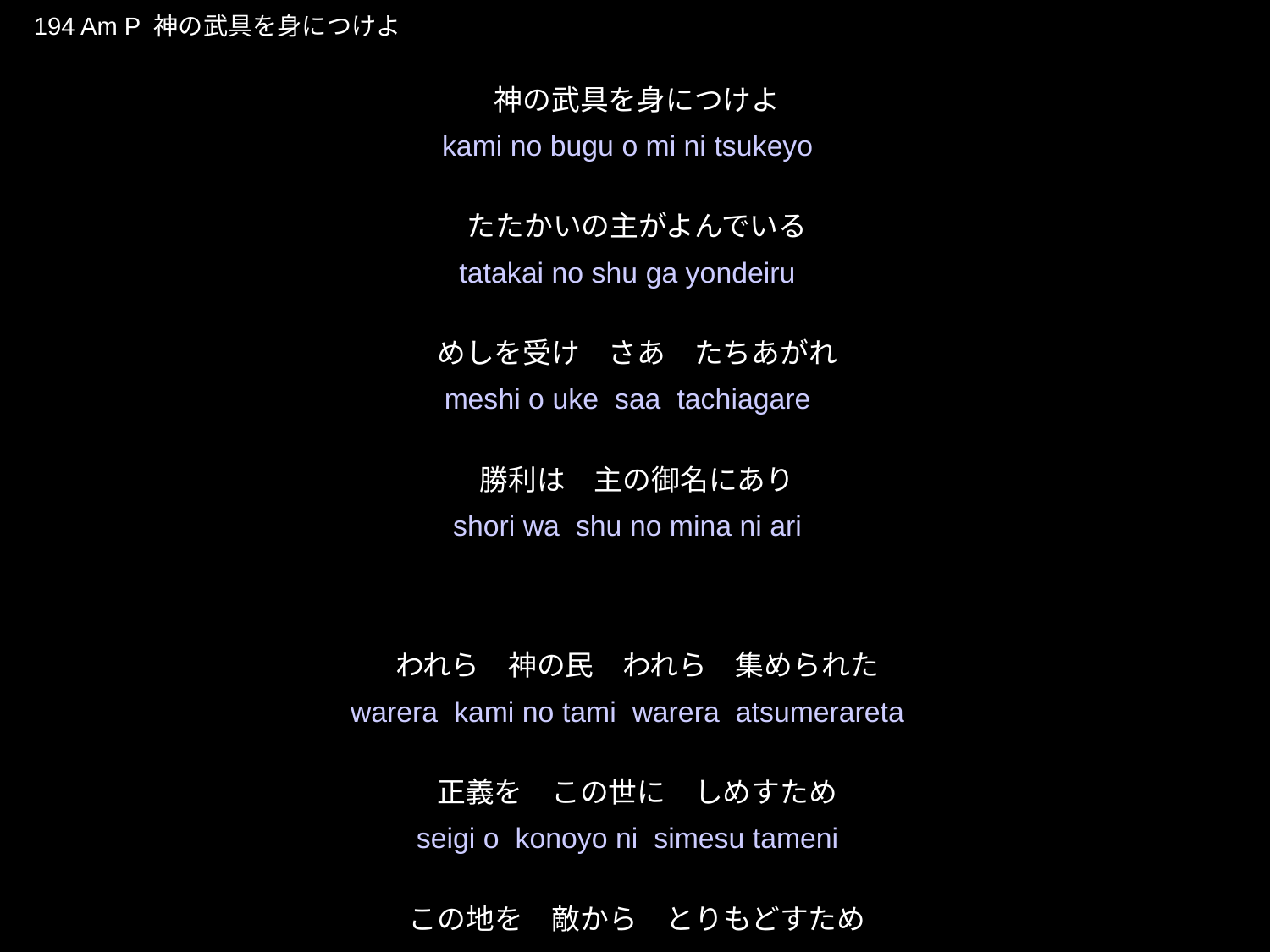

かみのぶぐをみにつけよ
★P
194 Am P 神の武具を身につけよ
神の武具を身につけよ
たたかいの主がよんでいる
めしを受け　さあ　たちあがれ
勝利は　主の御名にあり
われら　神の民　われら　集められた
正義を　この世に　しめすため
この地を　敵から　とりもどすため
★５
kami no bugu o mi ni tsukeyo
tatakai no shu ga yondeiru
meshi o uke  saa  tachiagare
shori wa  shu no mina ni ari
warera  kami no tami  warera  atsumerareta
seigi o  konoyo ni  simesu tameni
kono chi o  teki kara  torimodosu tame